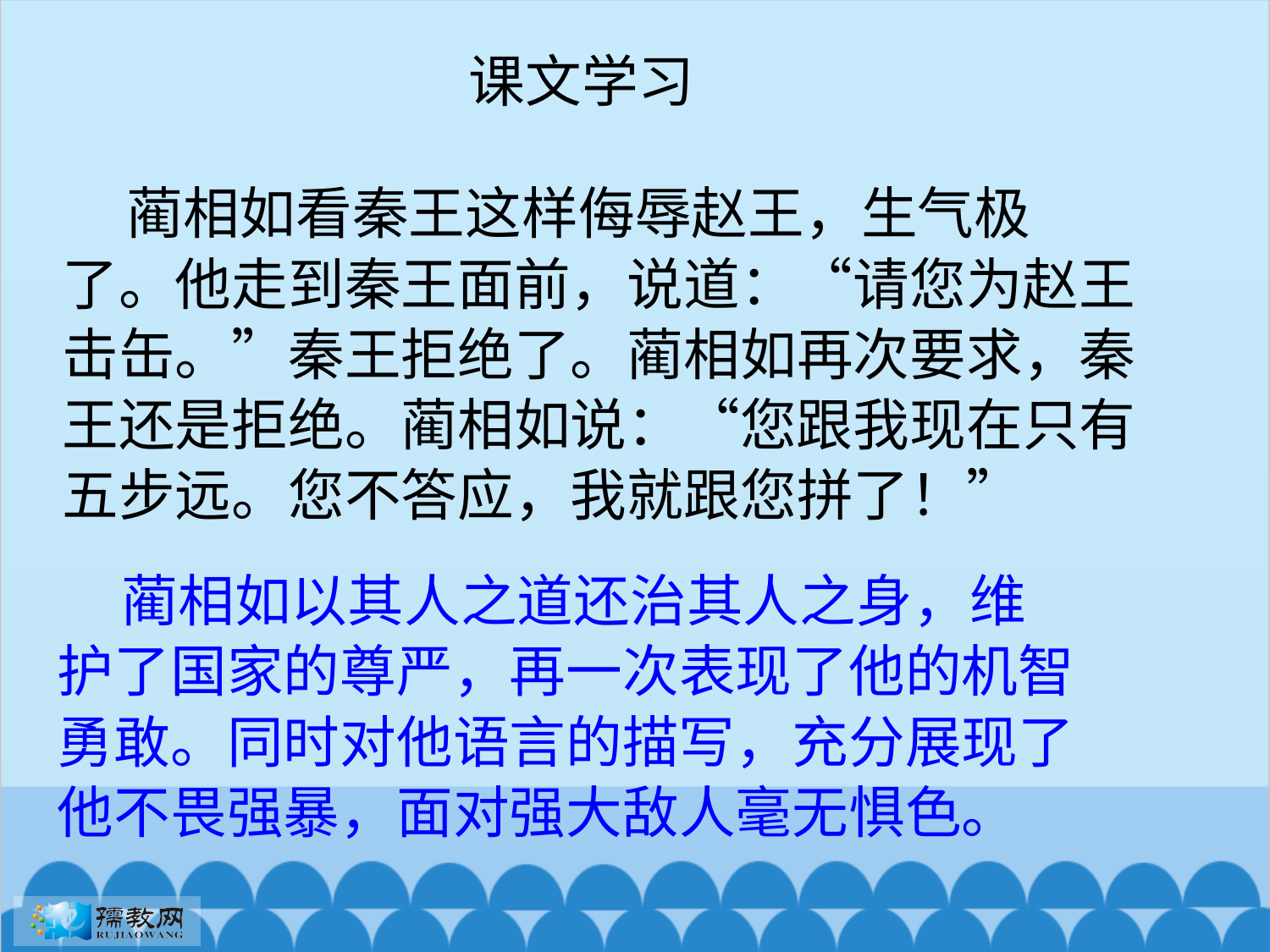

课文学习
    蔺相如看秦王这样侮辱赵王，生气极了。他走到秦王面前，说道：“请您为赵王击缶。”秦王拒绝了。蔺相如再次要求，秦王还是拒绝。蔺相如说：“您跟我现在只有五步远。您不答应，我就跟您拼了！”
    蔺相如以其人之道还治其人之身，维护了国家的尊严，再一次表现了他的机智勇敢。同时对他语言的描写，充分展现了他不畏强暴，面对强大敌人毫无惧色。